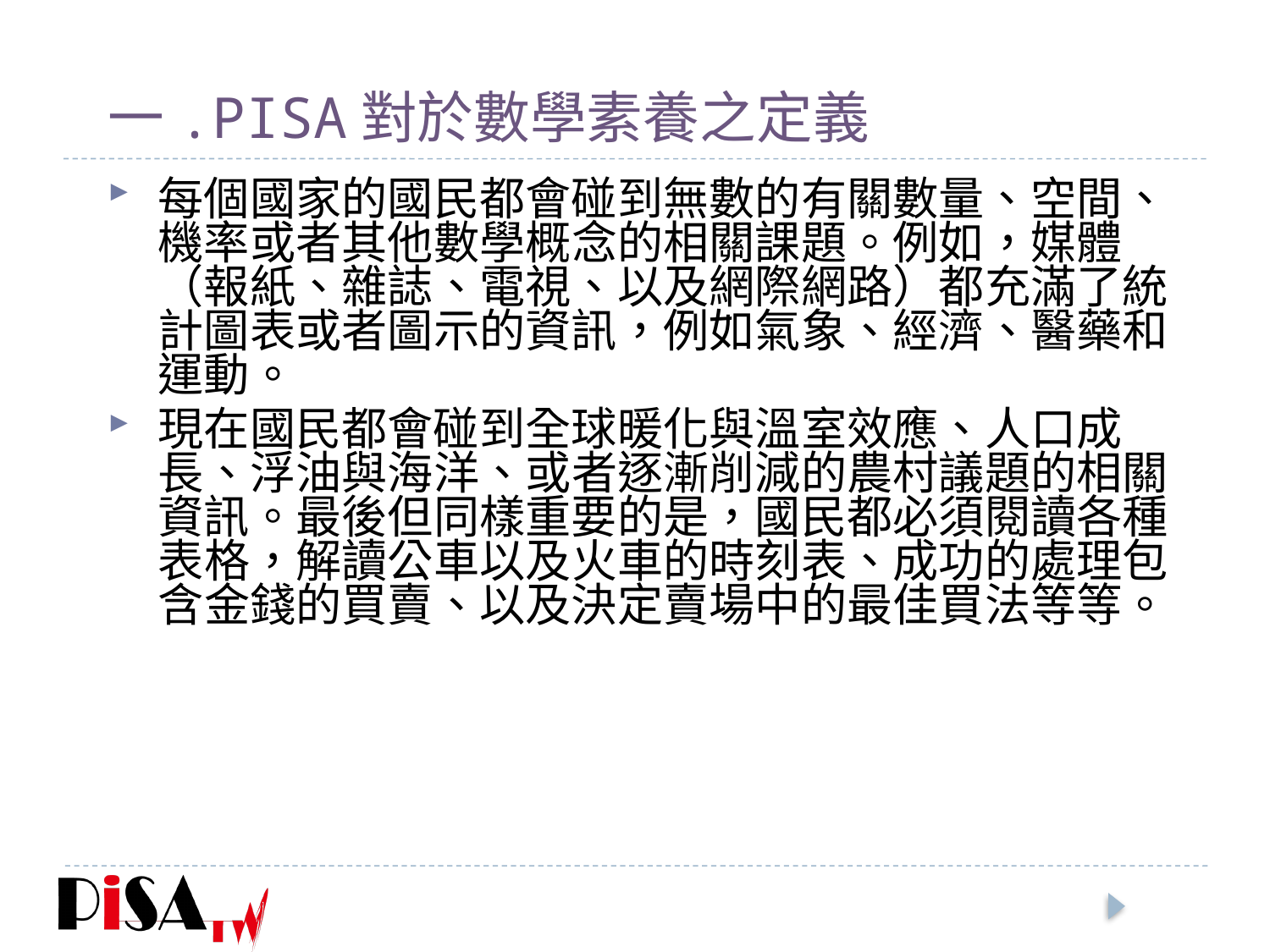

# 一.PISA對於數學素養之定義

每個國家的國民都會碰到無數的有關數量、空間、機率或者其他數學概念的相關課題。例如，媒體（報紙、雜誌、電視、以及網際網路）都充滿了統計圖表或者圖示的資訊，例如氣象、經濟、醫藥和運動。
現在國民都會碰到全球暖化與溫室效應、人口成長、浮油與海洋、或者逐漸削減的農村議題的相關資訊。最後但同樣重要的是，國民都必須閱讀各種表格，解讀公車以及火車的時刻表、成功的處理包含金錢的買賣、以及決定賣場中的最佳買法等等。